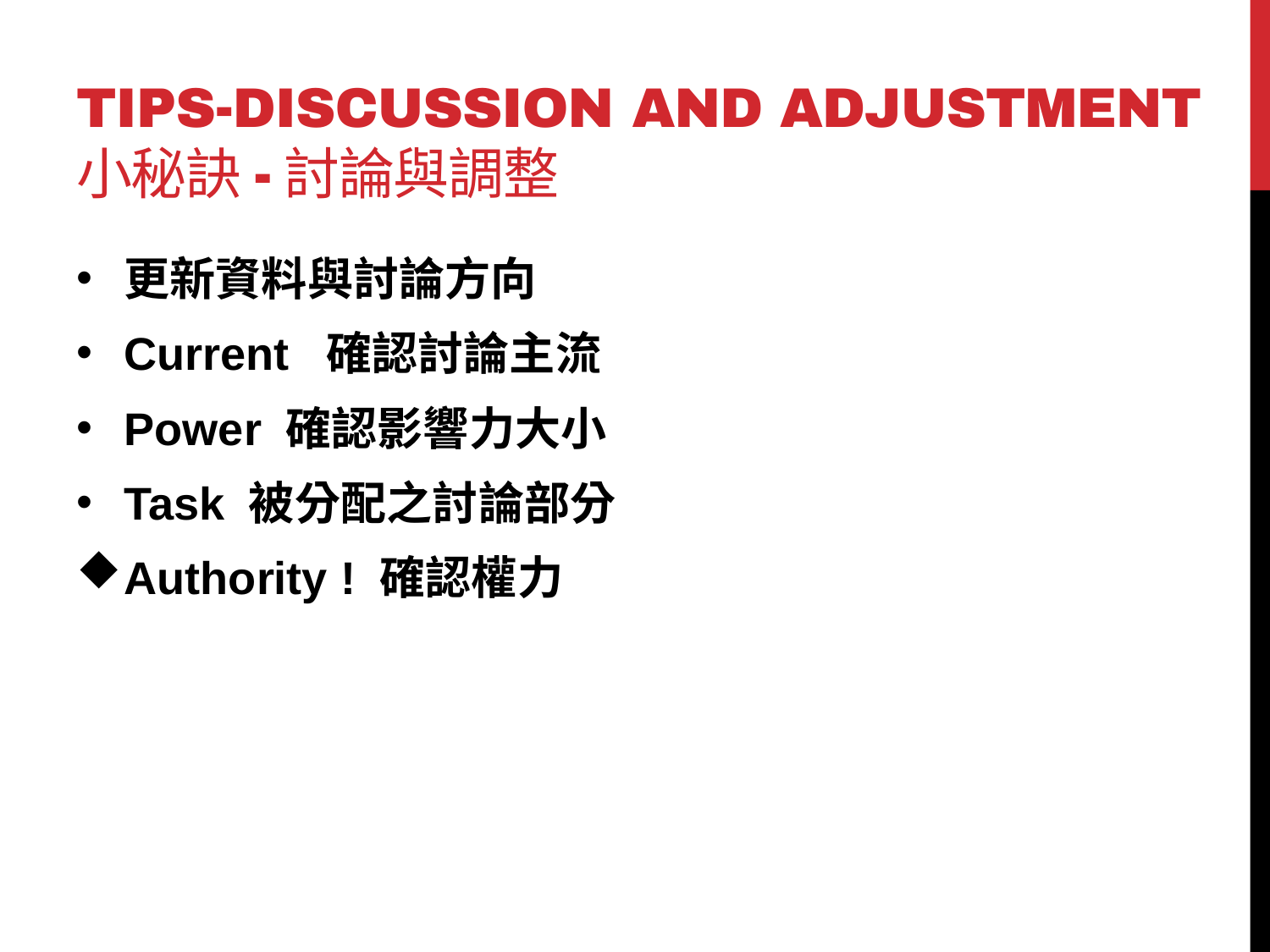

# TIPS-Discussion and Adjustment 小秘訣-討論與調整
更新資料與討論方向
Current  確認討論主流
Power 確認影響力大小
Task 被分配之討論部分
Authority ! 確認權力